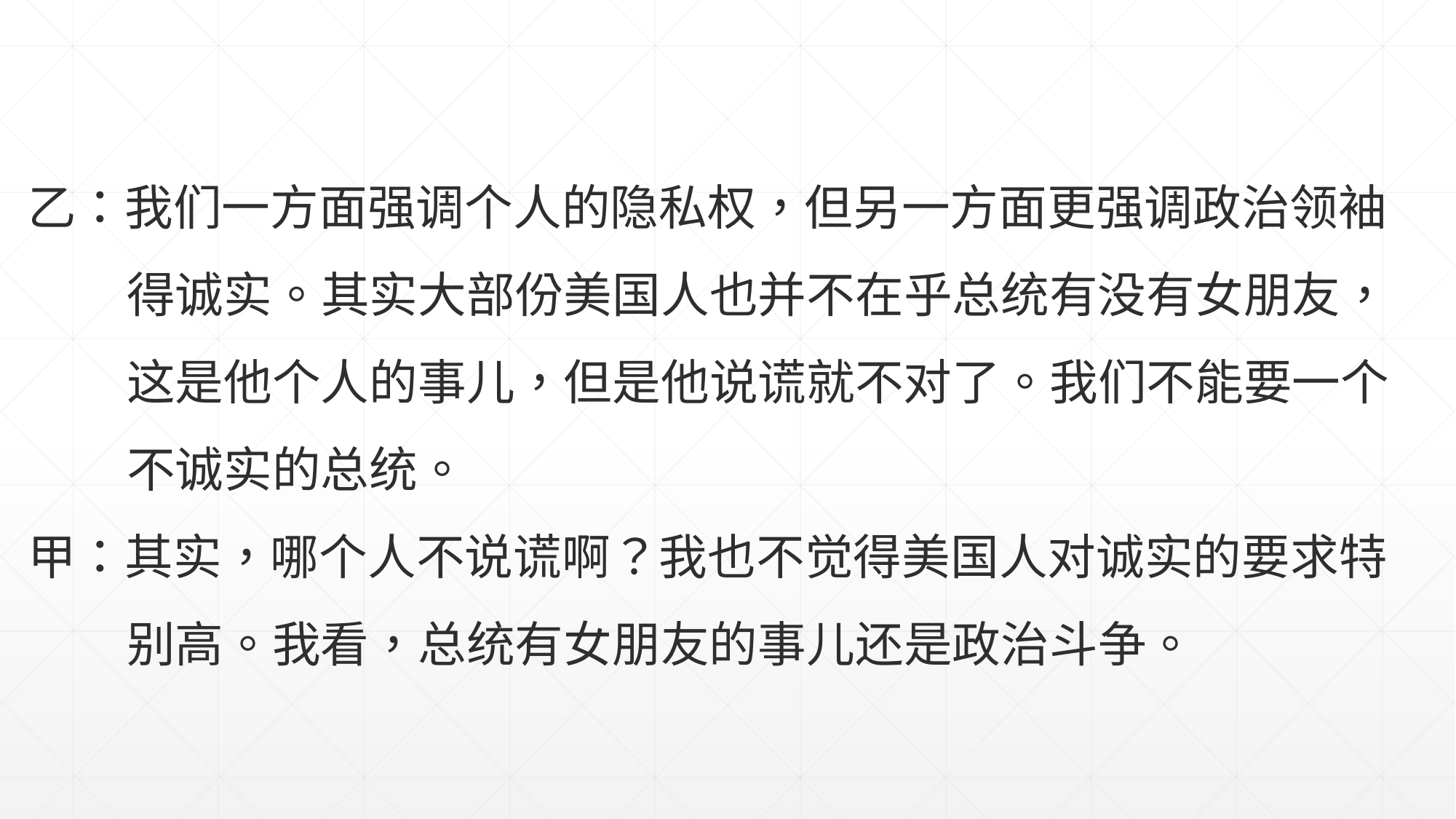

乙：我们一方面强调个人的隐私权，但另一方面更强调政治领袖
        得诚实。其实大部份美国人也并不在乎总统有没有女朋友，
        这是他个人的事儿，但是他说谎就不对了。我们不能要一个
        不诚实的总统。
甲：其实，哪个人不说谎啊？我也不觉得美国人对诚实的要求特
        别高。我看，总统有女朋友的事儿还是政治斗争。